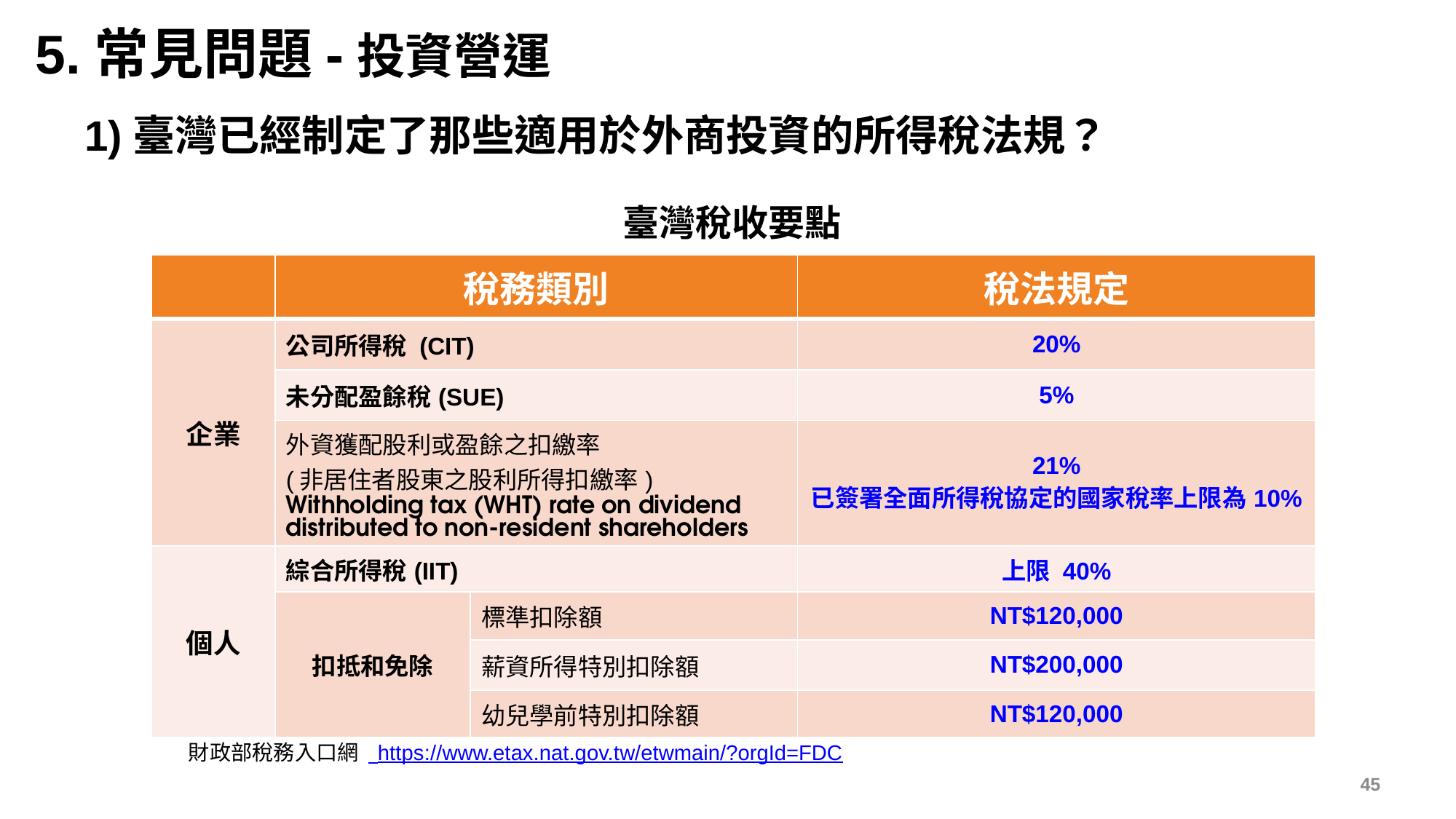

5.常見問題-投資營運
1)臺灣已經制定了那些適用於外商投資的所得稅法規？
臺灣稅收要點
|  | 稅務類別 |  | 稅法規定 |
| --- | --- | --- | --- |
| 企業 | 公司所得稅 (CIT) |  | 20% |
|  | 未分配盈餘稅(SUE) |  | 5% |
|  | 外資獲配股利或盈餘之扣繳率 (非居住者股東之股利所得扣繳率) Withholding tax (WHT) rate on dividend distributed to non-resident shareholders |  | 21% 已簽署全面所得稅協定的國家稅率上限為10% |
| 個人 | 綜合所得稅(IIT) |  | 上限 40% |
|  | 扣抵和免除 | 標準扣除額 | NT$120,000 |
|  |  | 薪資所得特別扣除額 | NT$200,000 |
|  |  | 幼兒學前特別扣除額 | NT$120,000 |
財政部稅務入口網    https://www.etax.nat.gov.tw/etwmain/?orgId=FDC
45